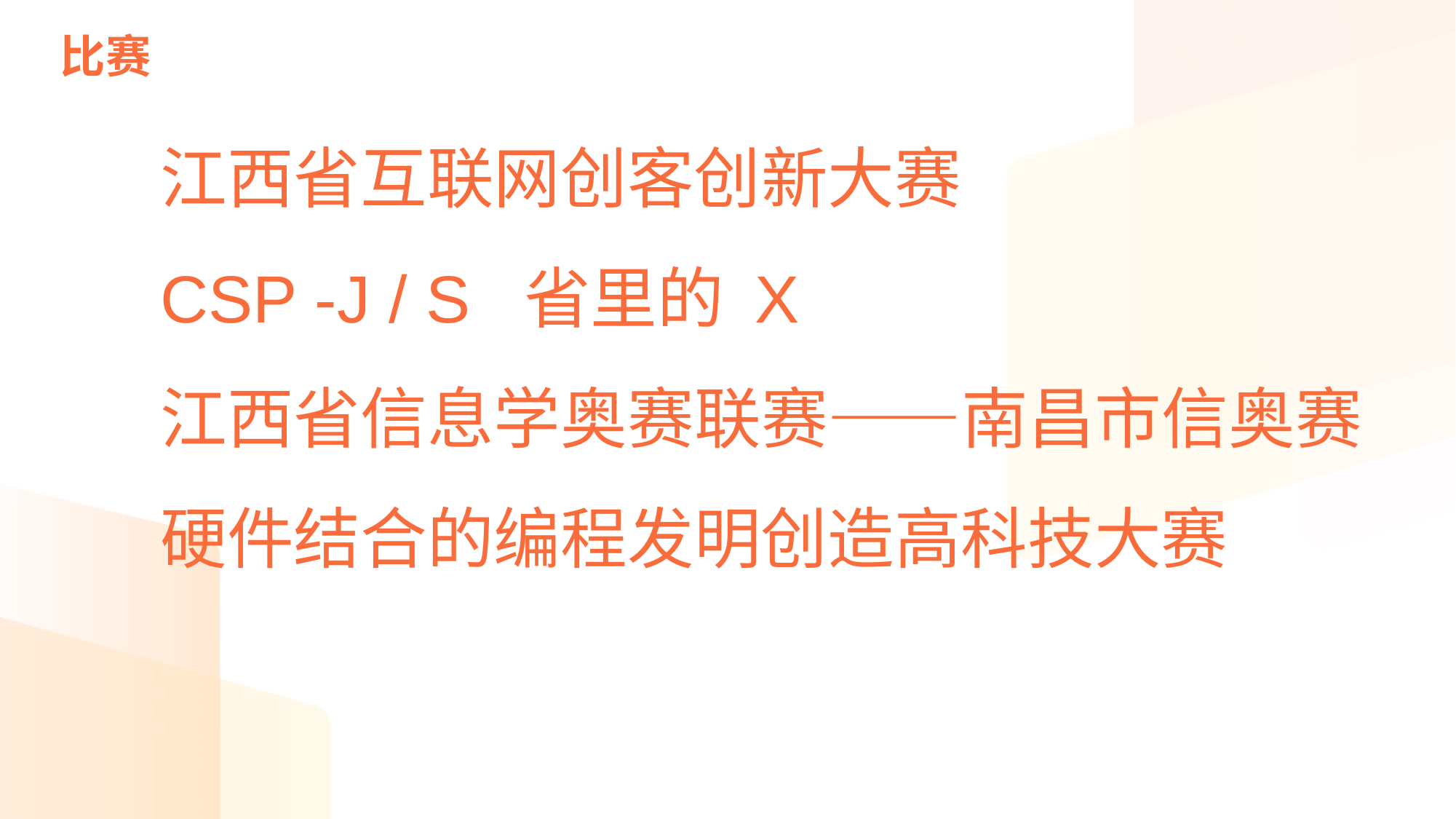

比赛
江西省互联网创客创新大赛
CSP -J / S  省里的 X
江西省信息学奥赛联赛——南昌市信奥赛
硬件结合的编程发明创造高科技大赛